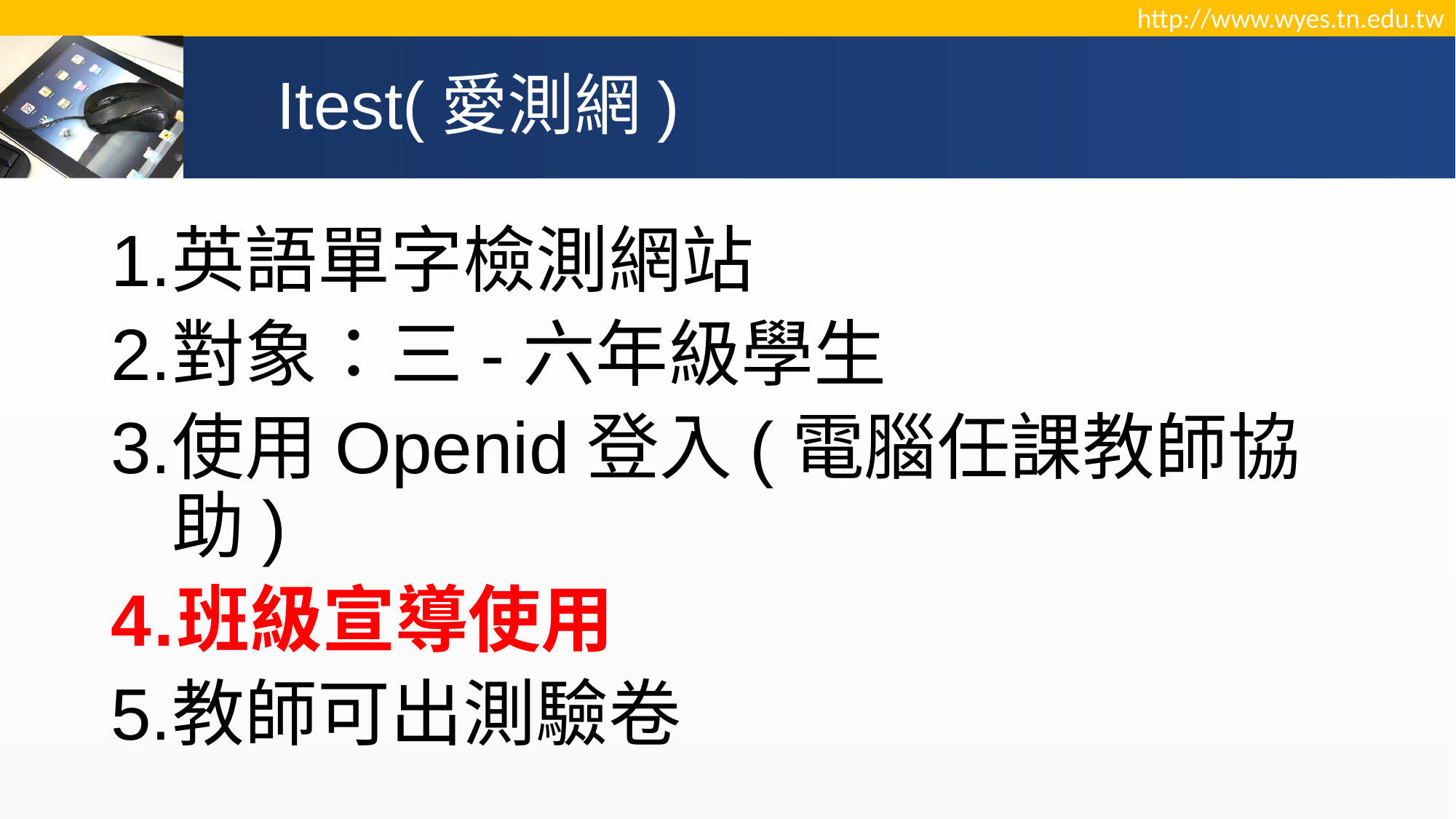

Itest(愛測網)
英語單字檢測網站
對象：三-六年級學生
使用Openid登入(電腦任課教師協助)
班級宣導使用
教師可出測驗卷